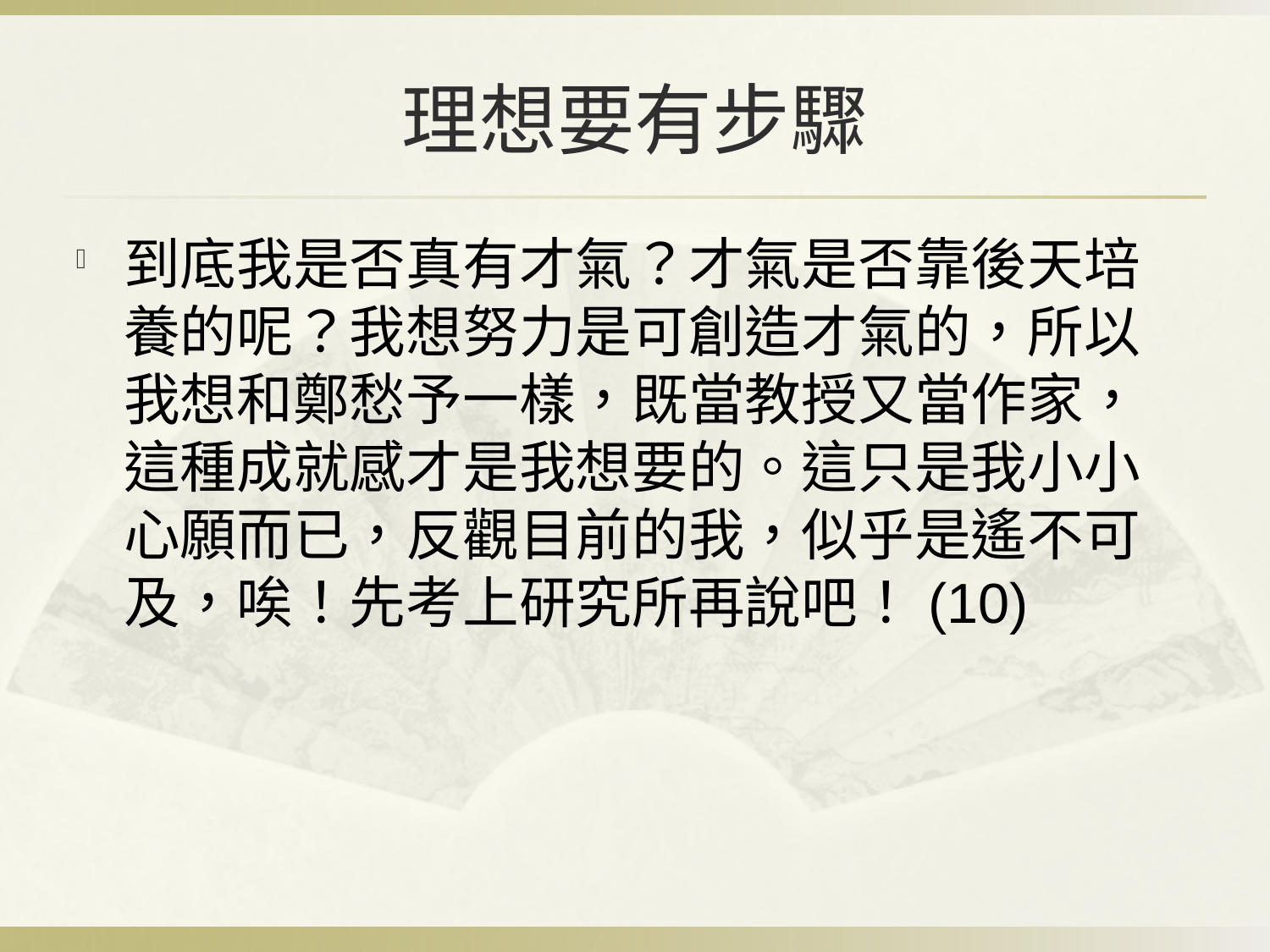

# 理想要有步驟
到底我是否真有才氣？才氣是否靠後天培養的呢？我想努力是可創造才氣的，所以我想和鄭愁予一樣，既當教授又當作家，這種成就感才是我想要的。這只是我小小心願而已，反觀目前的我，似乎是遙不可及，唉！先考上研究所再說吧！(10)